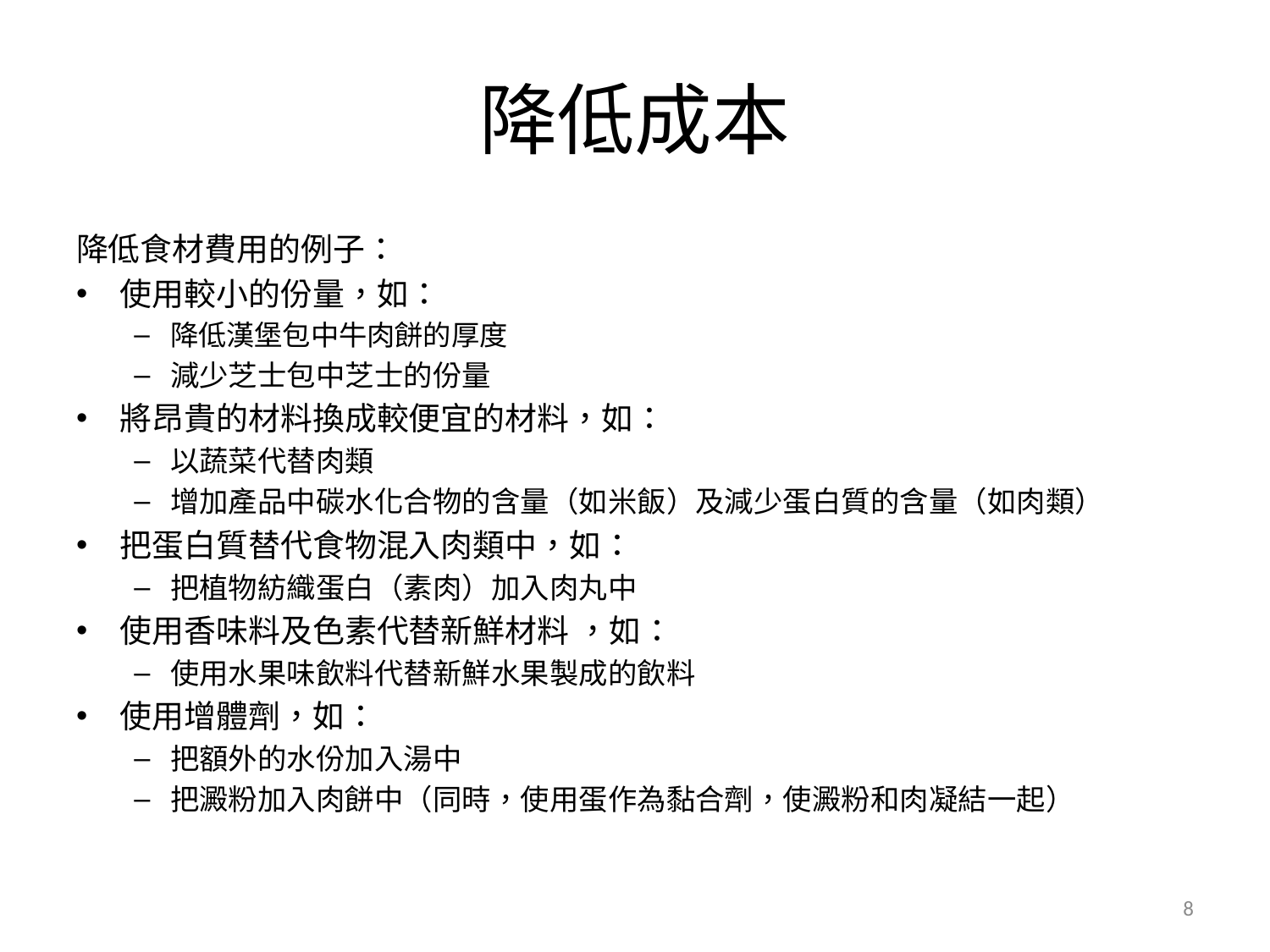

# 降低成本
降低食材費用的例子：
使用較小的份量，如：
降低漢堡包中牛肉餅的厚度
減少芝士包中芝士的份量
將昂貴的材料換成較便宜的材料，如：
以蔬菜代替肉類
增加產品中碳水化合物的含量（如米飯）及減少蛋白質的含量（如肉類）
把蛋白質替代食物混入肉類中，如：
把植物紡織蛋白（素肉）加入肉丸中
使用香味料及色素代替新鮮材料 ，如：
使用水果味飲料代替新鮮水果製成的飲料
使用增體劑，如：
把額外的水份加入湯中
把澱粉加入肉餅中（同時，使用蛋作為黏合劑，使澱粉和肉凝結一起）
8